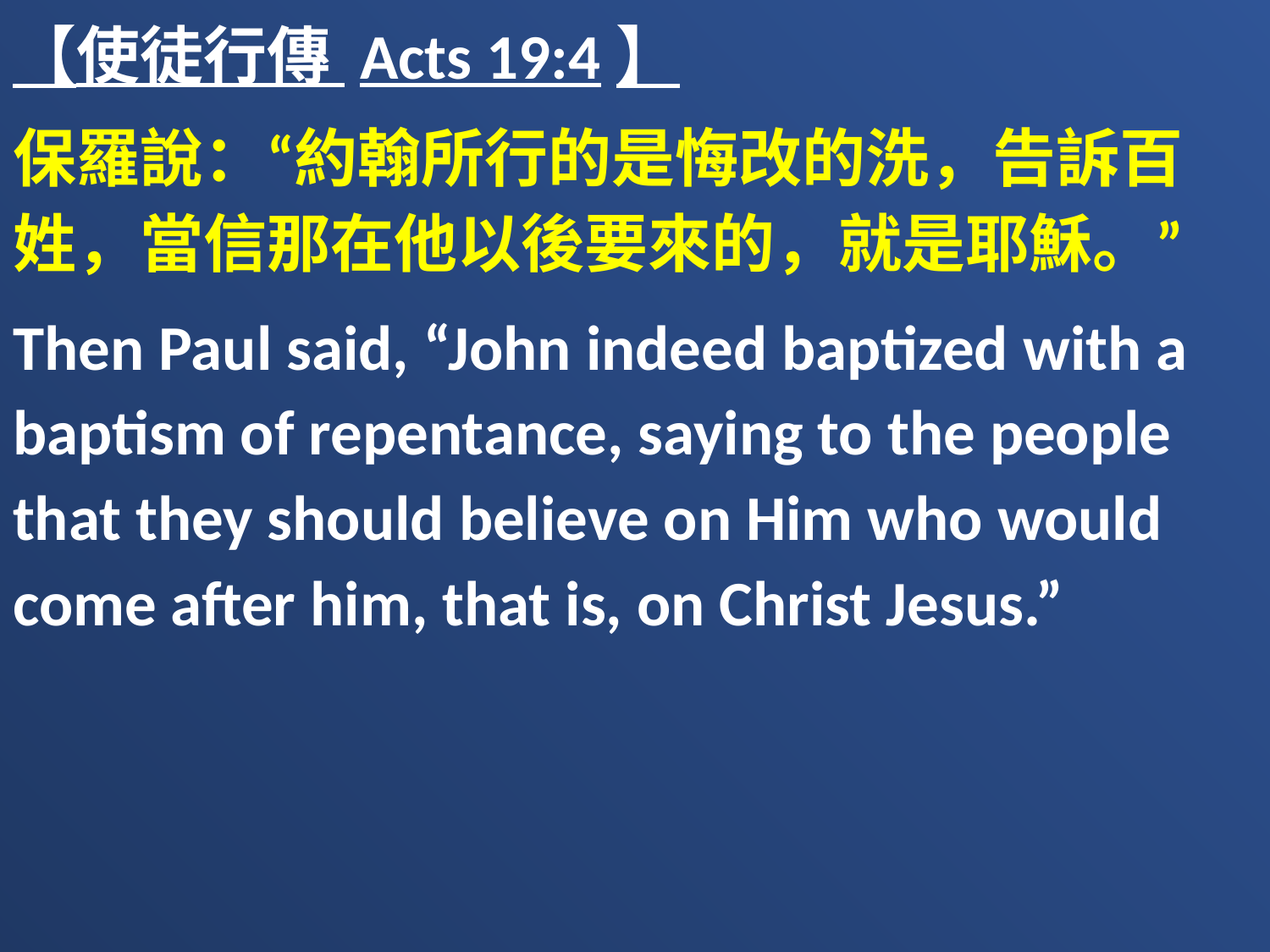

【使徒行傳 Acts 19:4】
保羅說：“約翰所行的是悔改的洗，告訴百姓，當信那在他以後要來的，就是耶穌。”
Then Paul said, “John indeed baptized with a baptism of repentance, saying to the people that they should believe on Him who would come after him, that is, on Christ Jesus.”